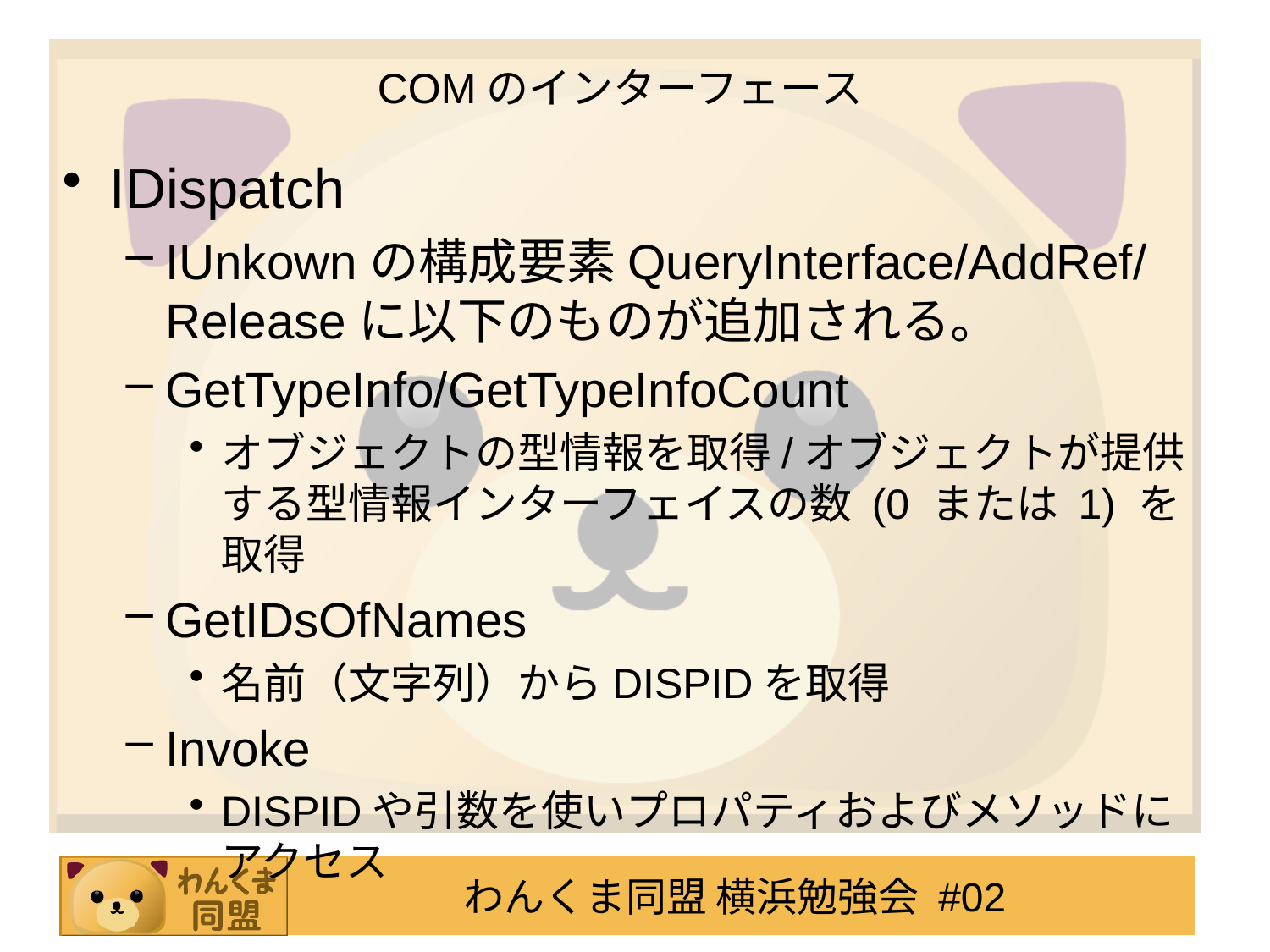

# COMのインターフェース
IDispatch
IUnkownの構成要素QueryInterface/AddRef/ Releaseに以下のものが追加される。
GetTypeInfo/GetTypeInfoCount
オブジェクトの型情報を取得/オブジェクトが提供する型情報インターフェイスの数 (0 または 1) を取得
GetIDsOfNames
名前（文字列）からDISPIDを取得
Invoke
DISPIDや引数を使いプロパティおよびメソッドにアクセス